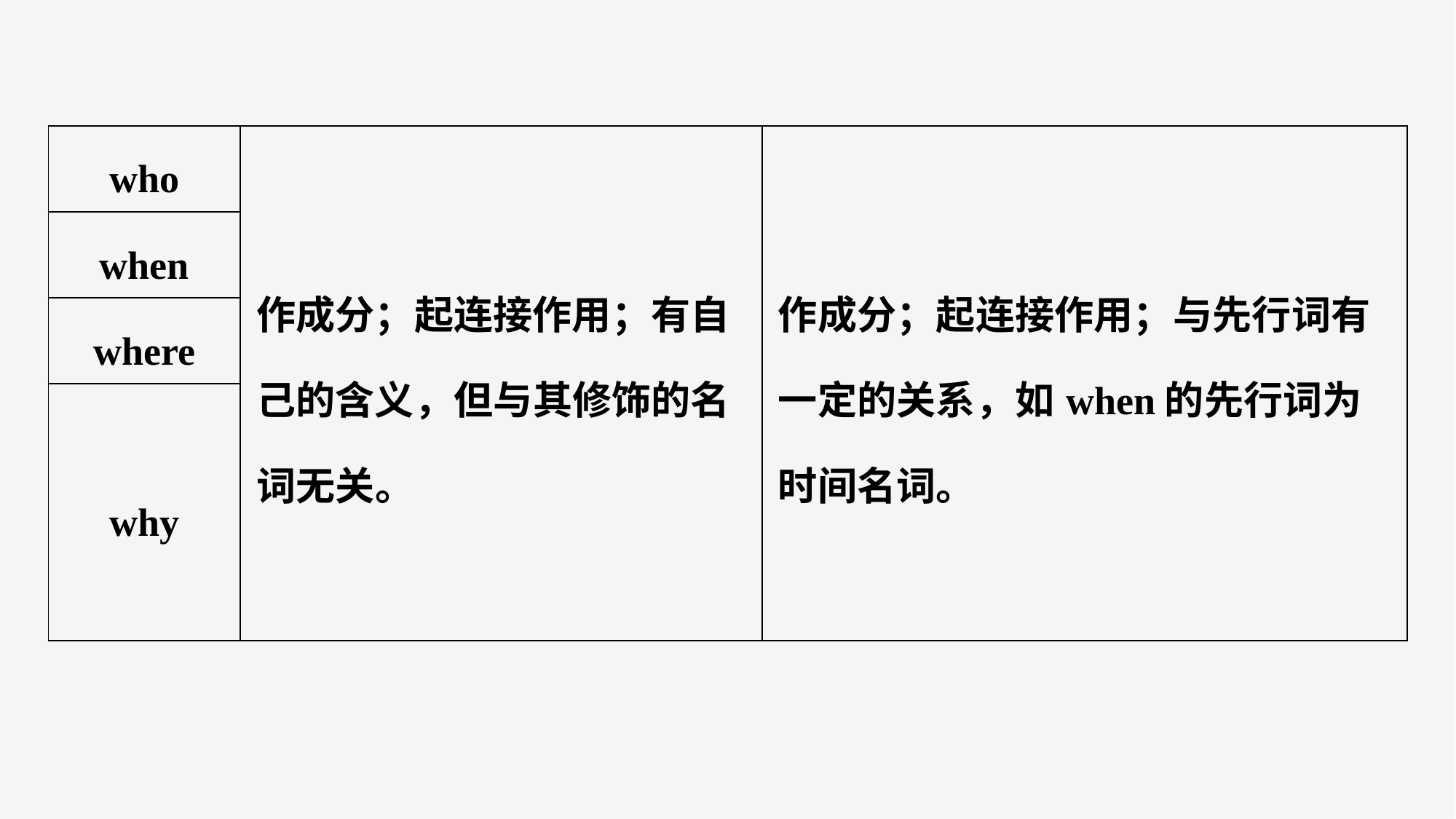

| who | 作成分；起连接作用；有自己的含义，但与其修饰的名词无关。 | 作成分；起连接作用；与先行词有一定的关系，如when的先行词为时间名词。 |
| --- | --- | --- |
| when |  |  |
| where |  |  |
| why |  |  |